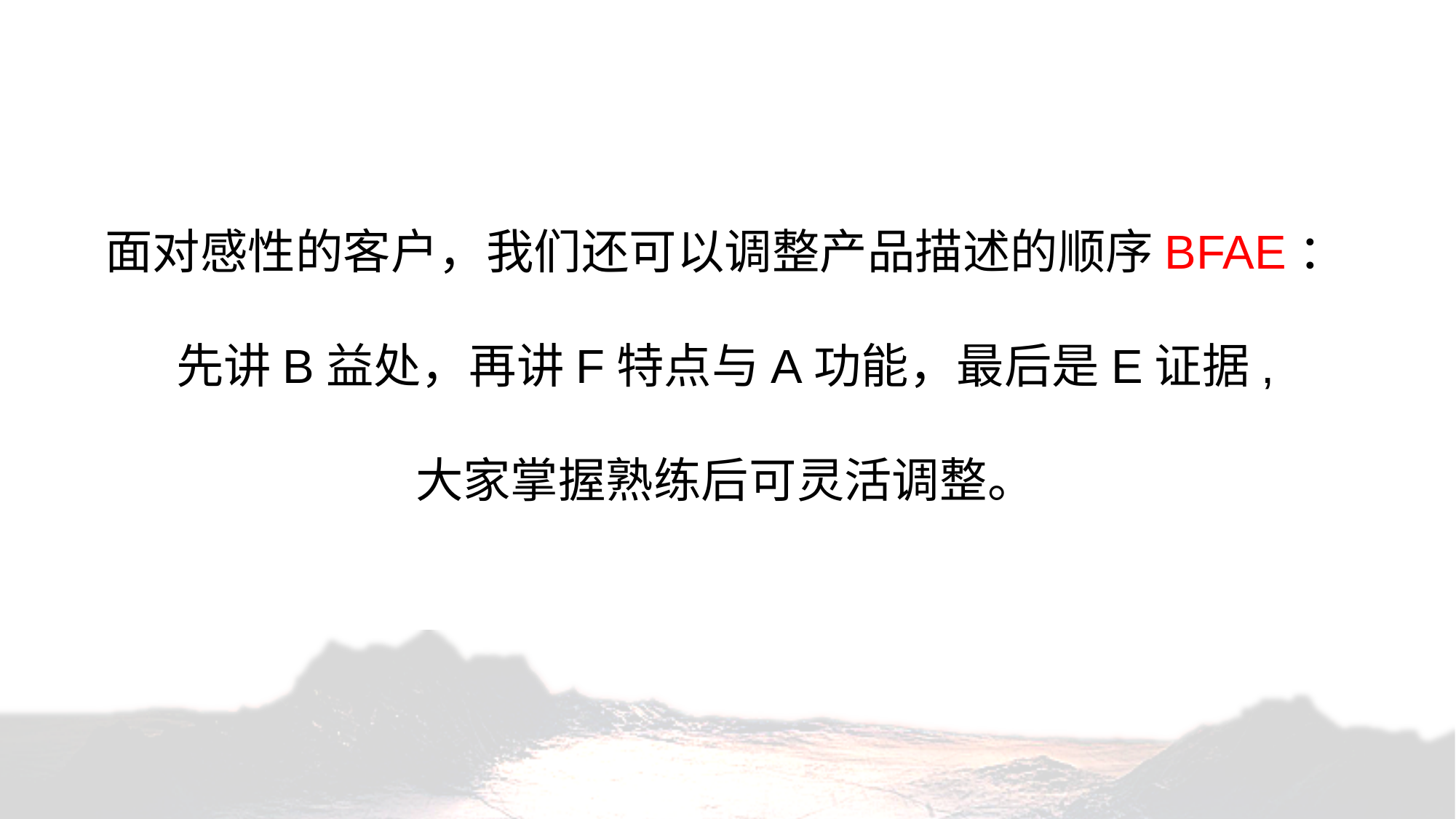

万一

保险网 中

国  保险资料下载网
万一网制作收集

整理，未经授权请勿转载转发，

违者必究

面对感性的客户，我们还可以调整产品描述的顺序BFAE：
先讲B益处，再讲F特点与A功能，最后是E证据,
大家掌握熟练后可灵活调整。